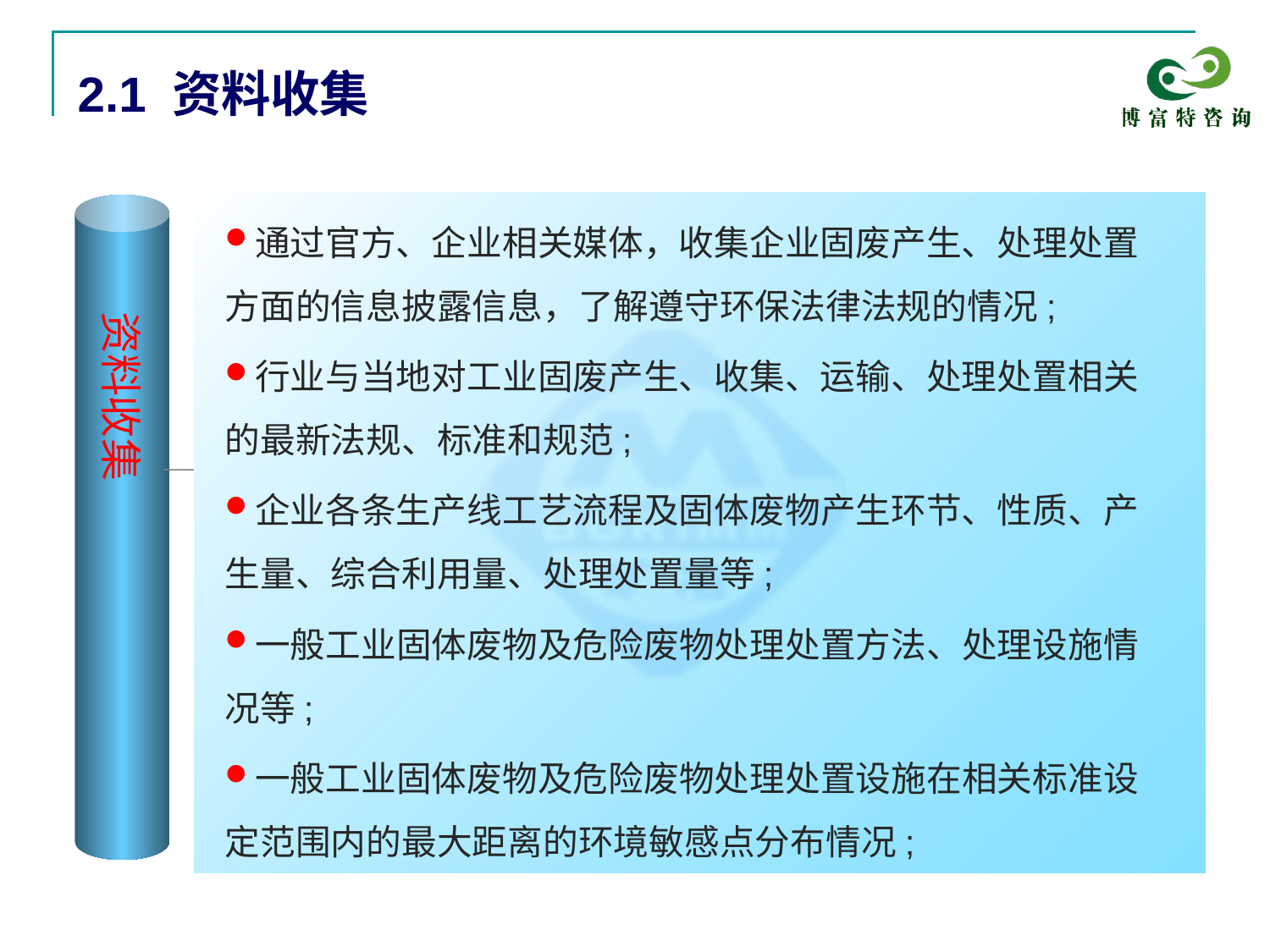

2.1 资料收集

通过官方、企业相关媒体，收集企业固废产生、处理处置方面的信息披露信息，了解遵守环保法律法规的情况;
行业与当地对工业固废产生、收集、运输、处理处置相关的最新法规、标准和规范;
企业各条生产线工艺流程及固体废物产生环节、性质、产生量、综合利用量、处理处置量等;
一般工业固体废物及危险废物处理处置方法、处理设施情况等;
一般工业固体废物及危险废物处理处置设施在相关标准设定范围内的最大距离的环境敏感点分布情况;
      资料收集